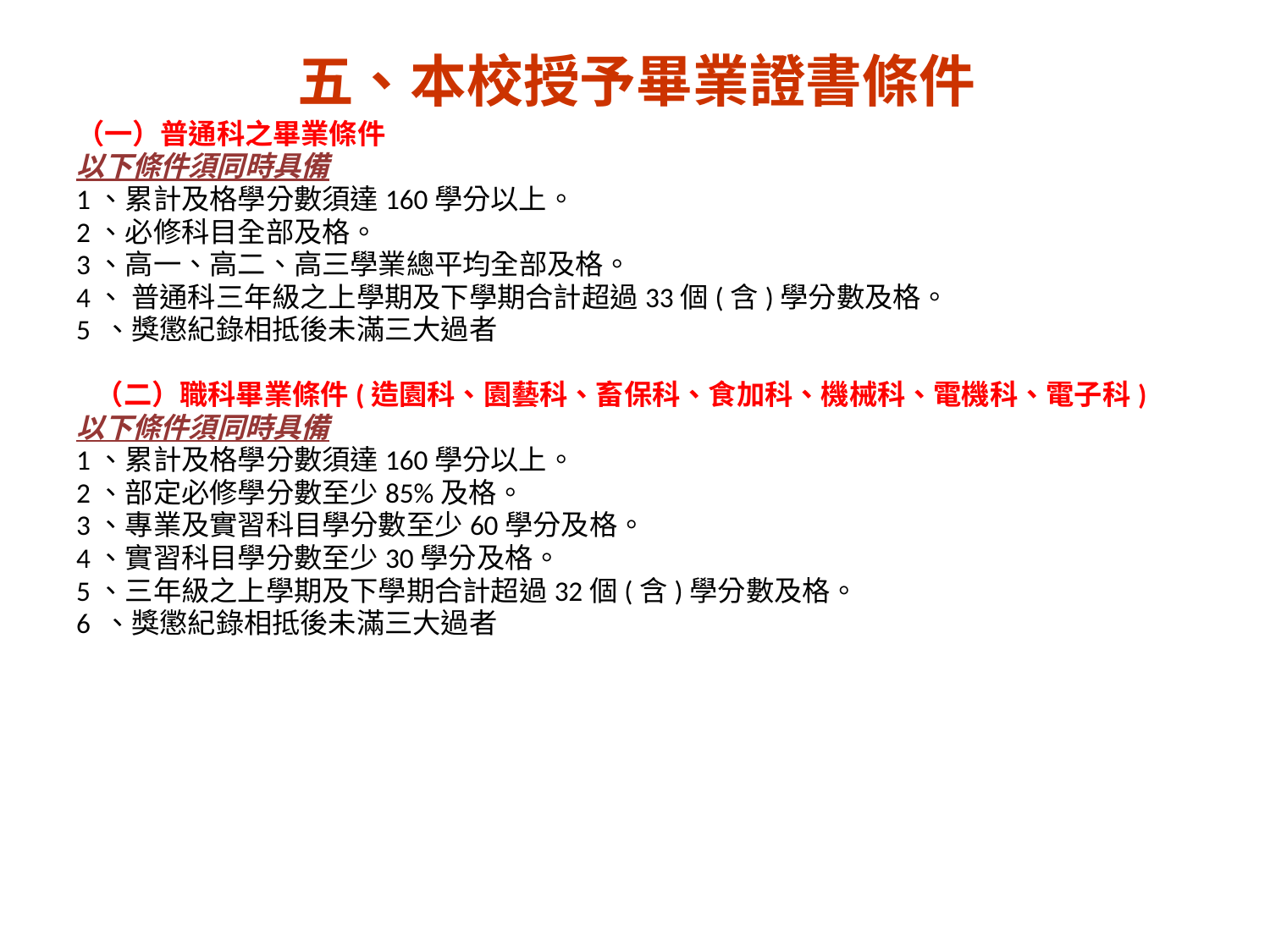

# 五、本校授予畢業證書條件
（一）普通科之畢業條件
以下條件須同時具備
1、累計及格學分數須達160學分以上。
2、必修科目全部及格。
3、高一、高二、高三學業總平均全部及格。
4、 普通科三年級之上學期及下學期合計超過33個(含)學分數及格。
5 、獎懲紀錄相抵後未滿三大過者

  （二）職科畢業條件(造園科、園藝科、畜保科、食加科、機械科、電機科、電子科)
以下條件須同時具備
1、累計及格學分數須達160學分以上。
2、部定必修學分數至少85%及格。
3、專業及實習科目學分數至少60學分及格。
4、實習科目學分數至少30學分及格。
5、三年級之上學期及下學期合計超過32個(含)學分數及格。
6 、獎懲紀錄相抵後未滿三大過者